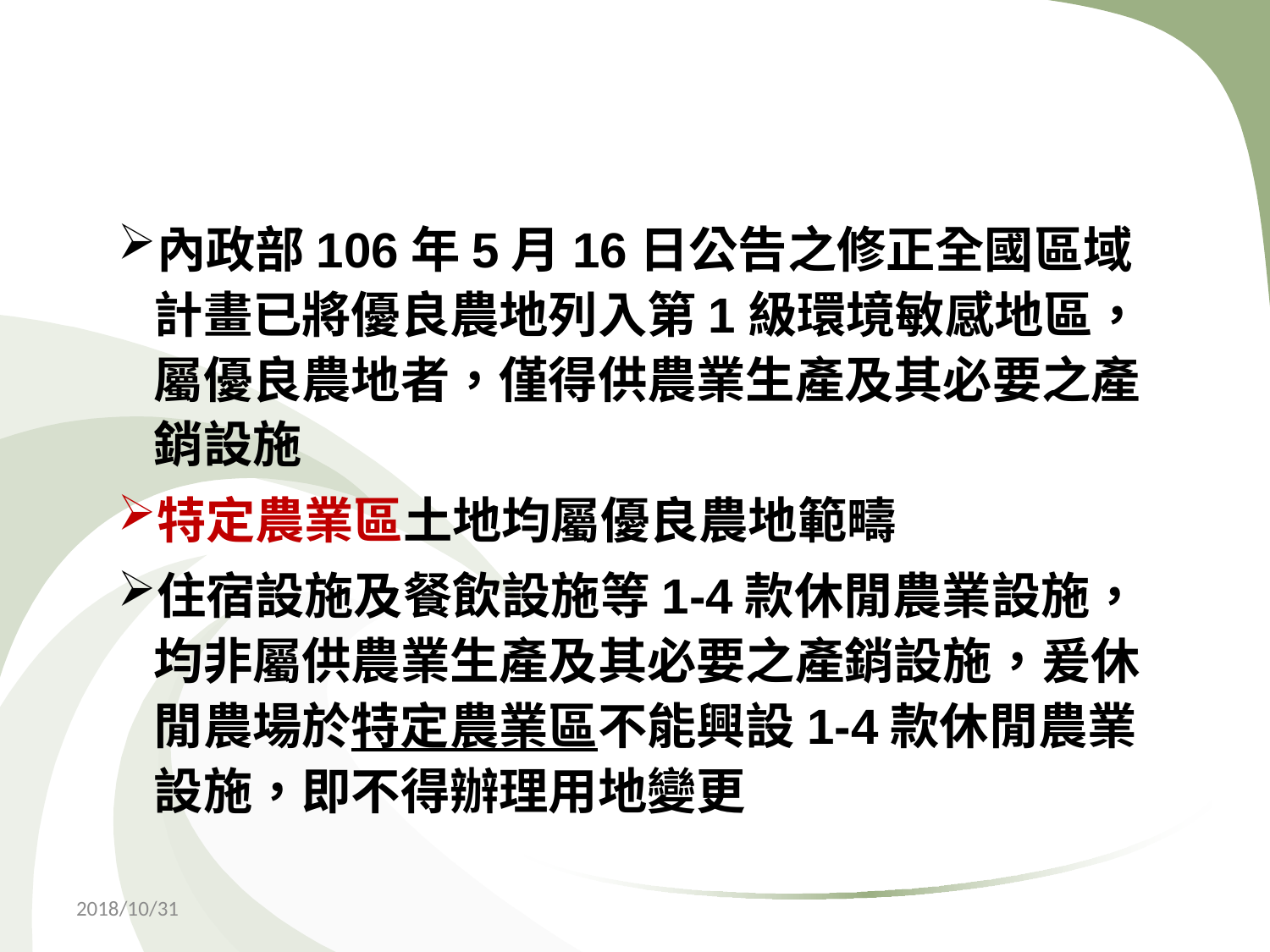

內政部106年5月16日公告之修正全國區域計畫已將優良農地列入第1級環境敏感地區，屬優良農地者，僅得供農業生產及其必要之產銷設施
特定農業區土地均屬優良農地範疇
住宿設施及餐飲設施等1-4款休閒農業設施，均非屬供農業生產及其必要之產銷設施，爰休閒農場於特定農業區不能興設1-4款休閒農業設施，即不得辦理用地變更

2018/10/31